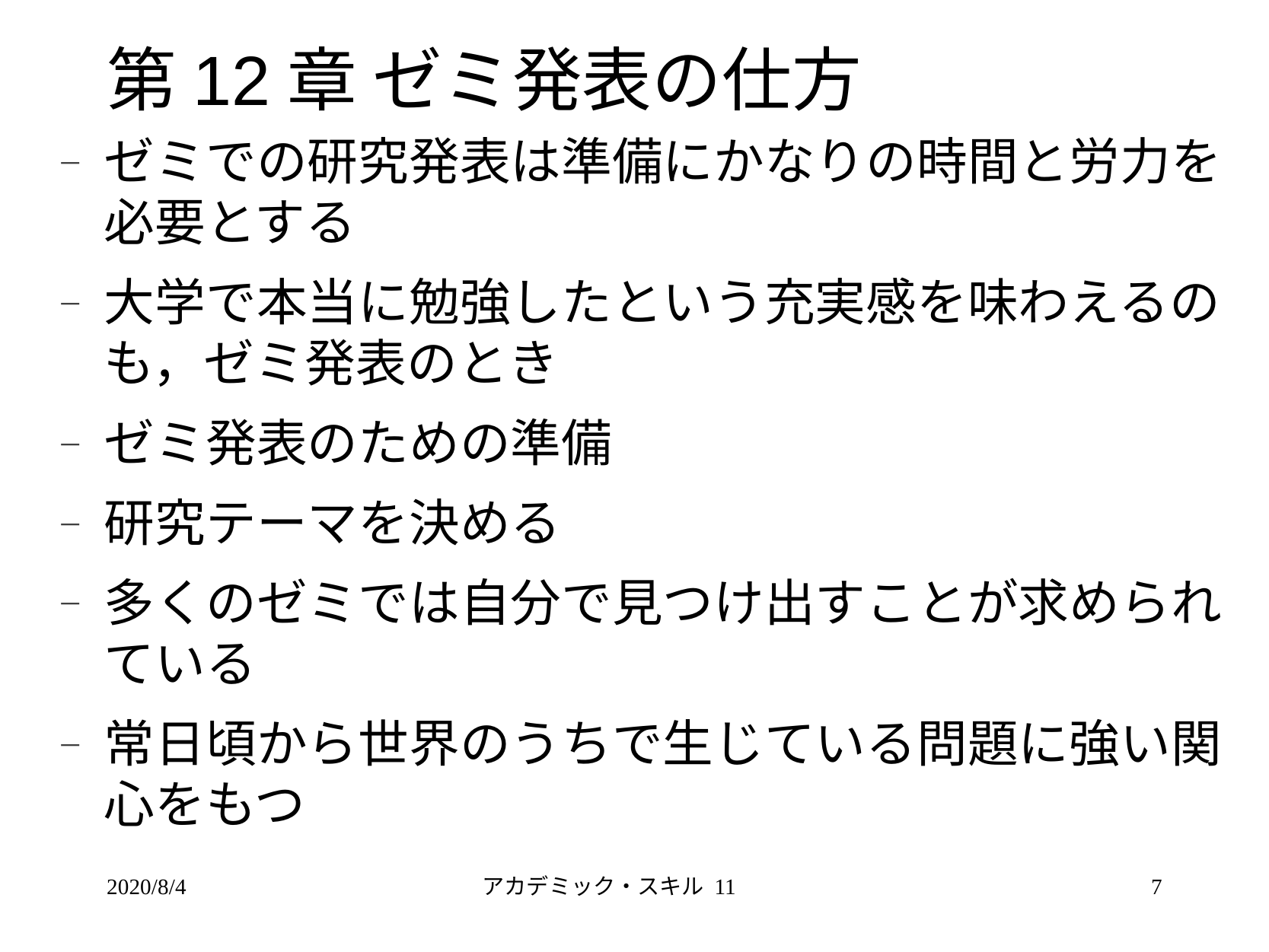

# 第12章 ゼミ発表の仕方
ゼミでの研究発表は準備にかなりの時間と労力を必要とする
大学で本当に勉強したという充実感を味わえるのも，ゼミ発表のとき
ゼミ発表のための準備
研究テーマを決める
多くのゼミでは自分で見つけ出すことが求められている
常日頃から世界のうちで生じている問題に強い関心をもつ
2020/8/4
アカデミック・スキル 11
7